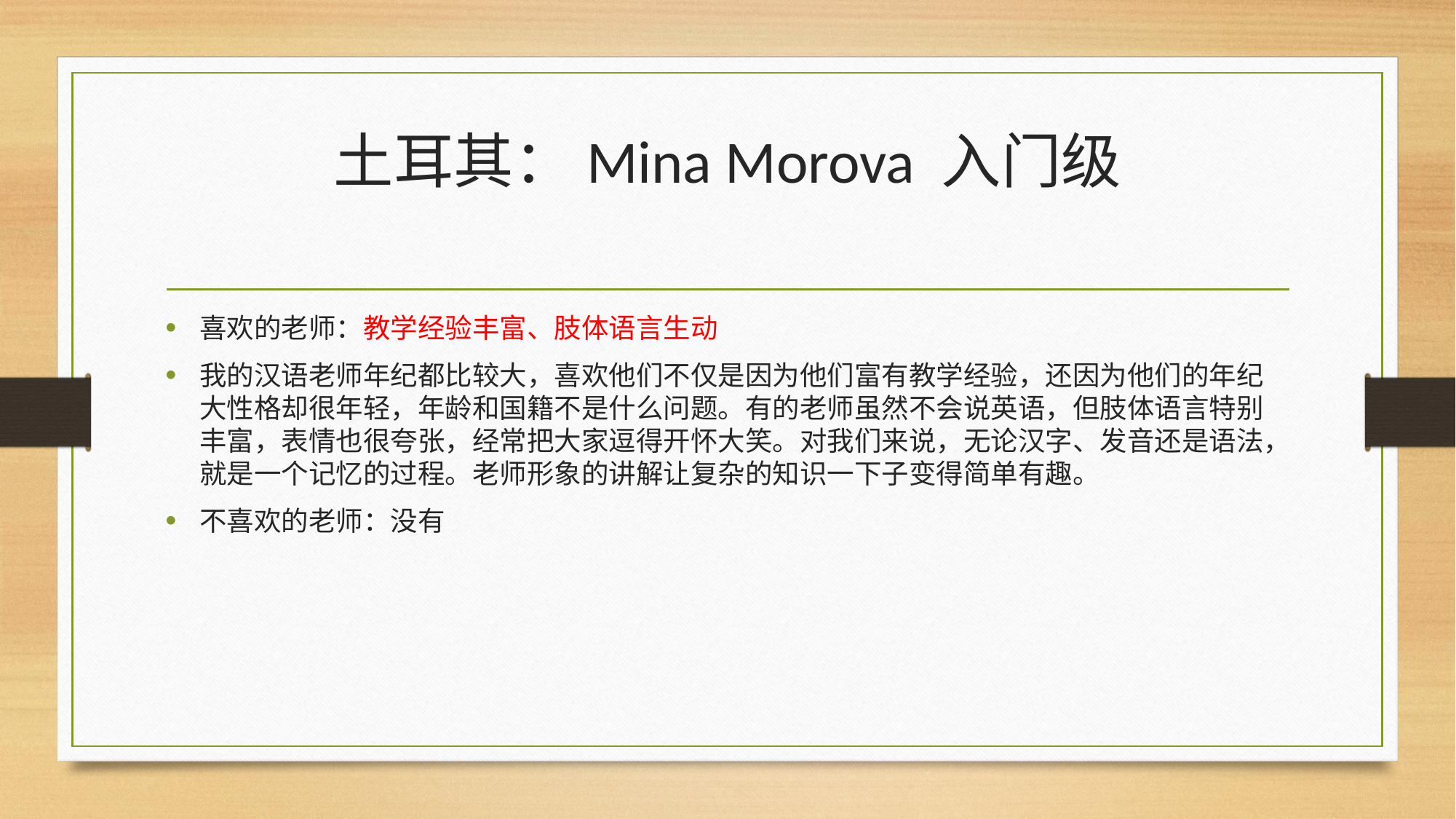

# 土耳其：Mina Morova 入门级
喜欢的老师：教学经验丰富、肢体语言生动
我的汉语老师年纪都比较大，喜欢他们不仅是因为他们富有教学经验，还因为他们的年纪大性格却很年轻，年龄和国籍不是什么问题。有的老师虽然不会说英语，但肢体语言特别丰富，表情也很夸张，经常把大家逗得开怀大笑。对我们来说，无论汉字、发音还是语法，就是一个记忆的过程。老师形象的讲解让复杂的知识一下子变得简单有趣。
不喜欢的老师：没有